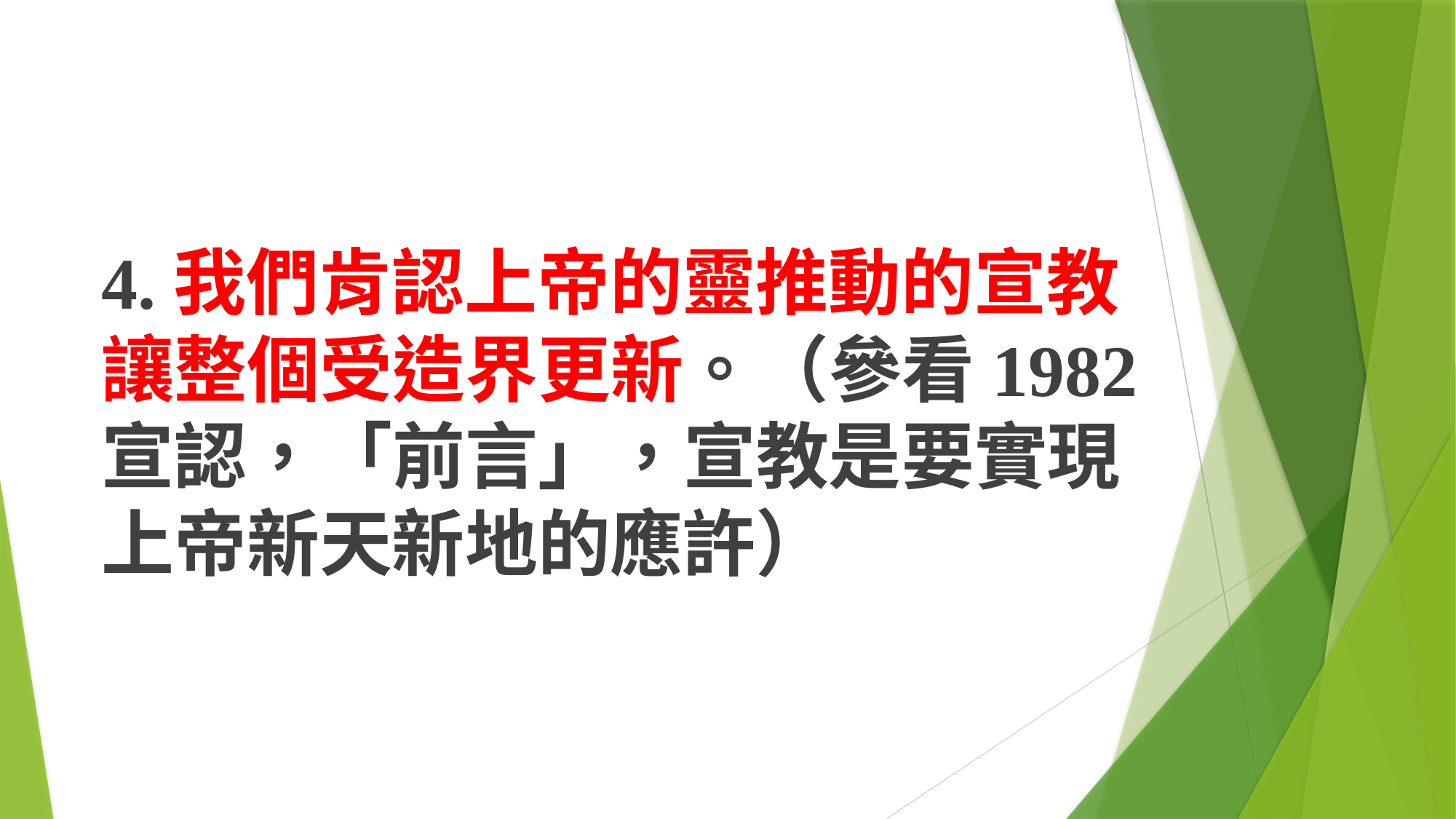

#
4.我們肯認上帝的靈推動的宣教讓整個受造界更新。（參看1982宣認，「前言」，宣教是要實現上帝新天新地的應許）